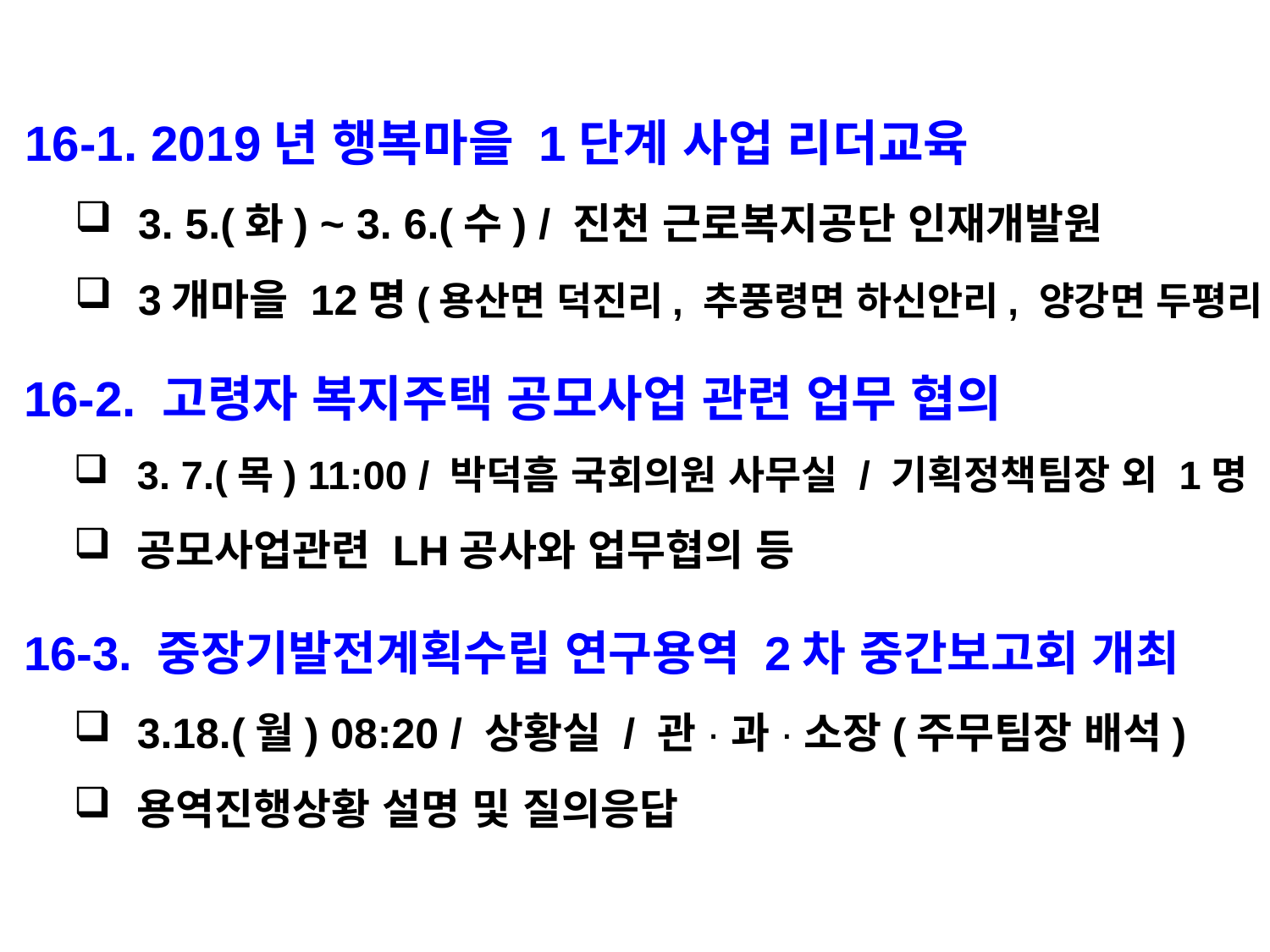

16-1. 2019년 행복마을 1단계 사업 리더교육
3. 5.(화) ~ 3. 6.(수) / 진천 근로복지공단 인재개발원
3개마을 12명(용산면 덕진리, 추풍령면 하신안리, 양강면 두평리)
 16-2. 고령자 복지주택 공모사업 관련 업무 협의
3. 7.(목) 11:00 / 박덕흠 국회의원 사무실 / 기획정책팀장 외 1명
공모사업관련 LH공사와 업무협의 등
 16-3. 중장기발전계획수립 연구용역 2차 중간보고회 개최
3.18.(월) 08:20 / 상황실 / 관·과·소장(주무팀장 배석)
용역진행상황 설명 및 질의응답